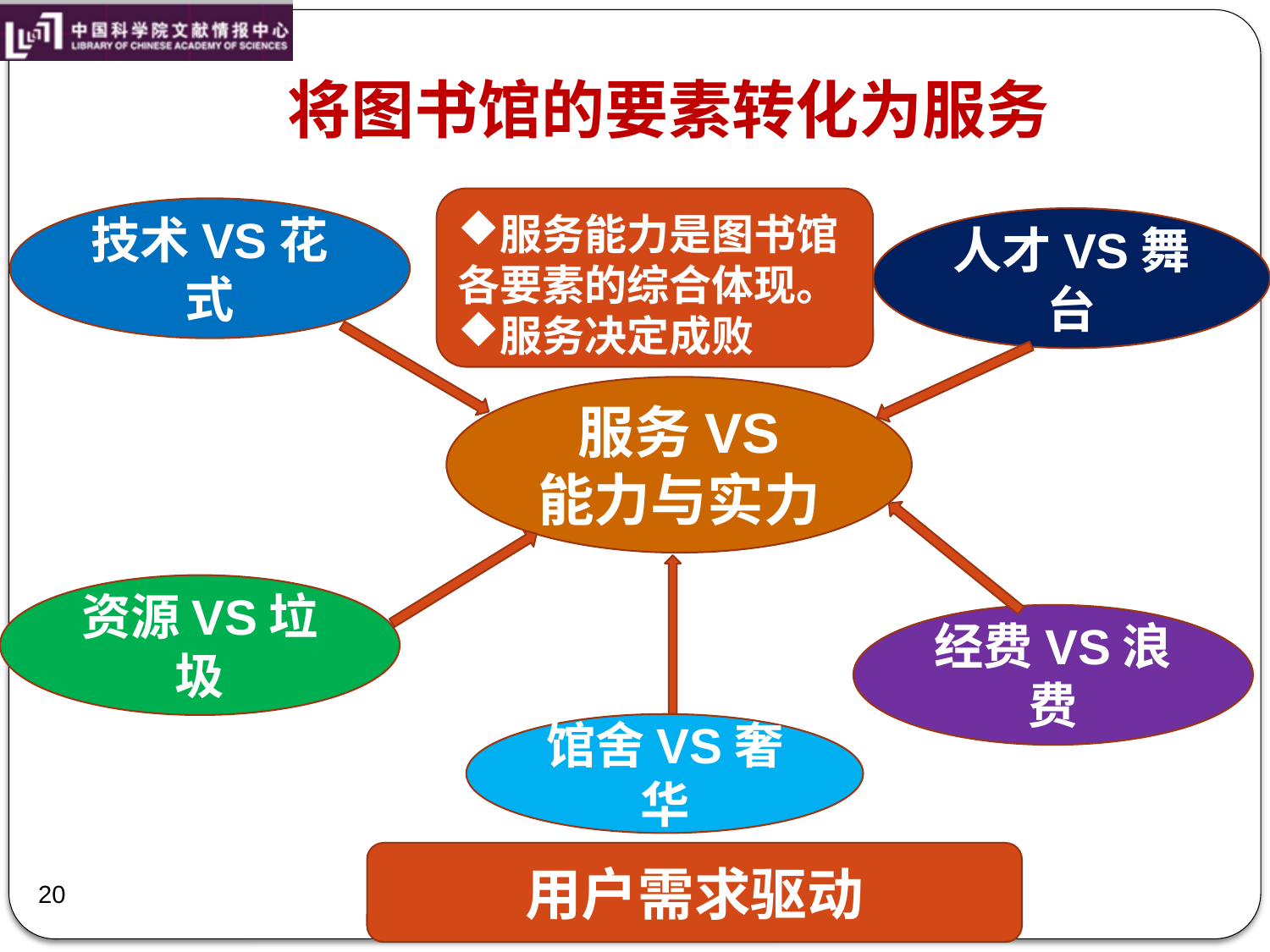

# 将图书馆的要素转化为服务

服务能力是图书馆各要素的综合体现。
服务决定成败

技术VS花式

人才VS舞台

服务VS
能力与实力

资源VS垃圾
经费VS浪费

馆舍VS奢华
用户需求驱动
20